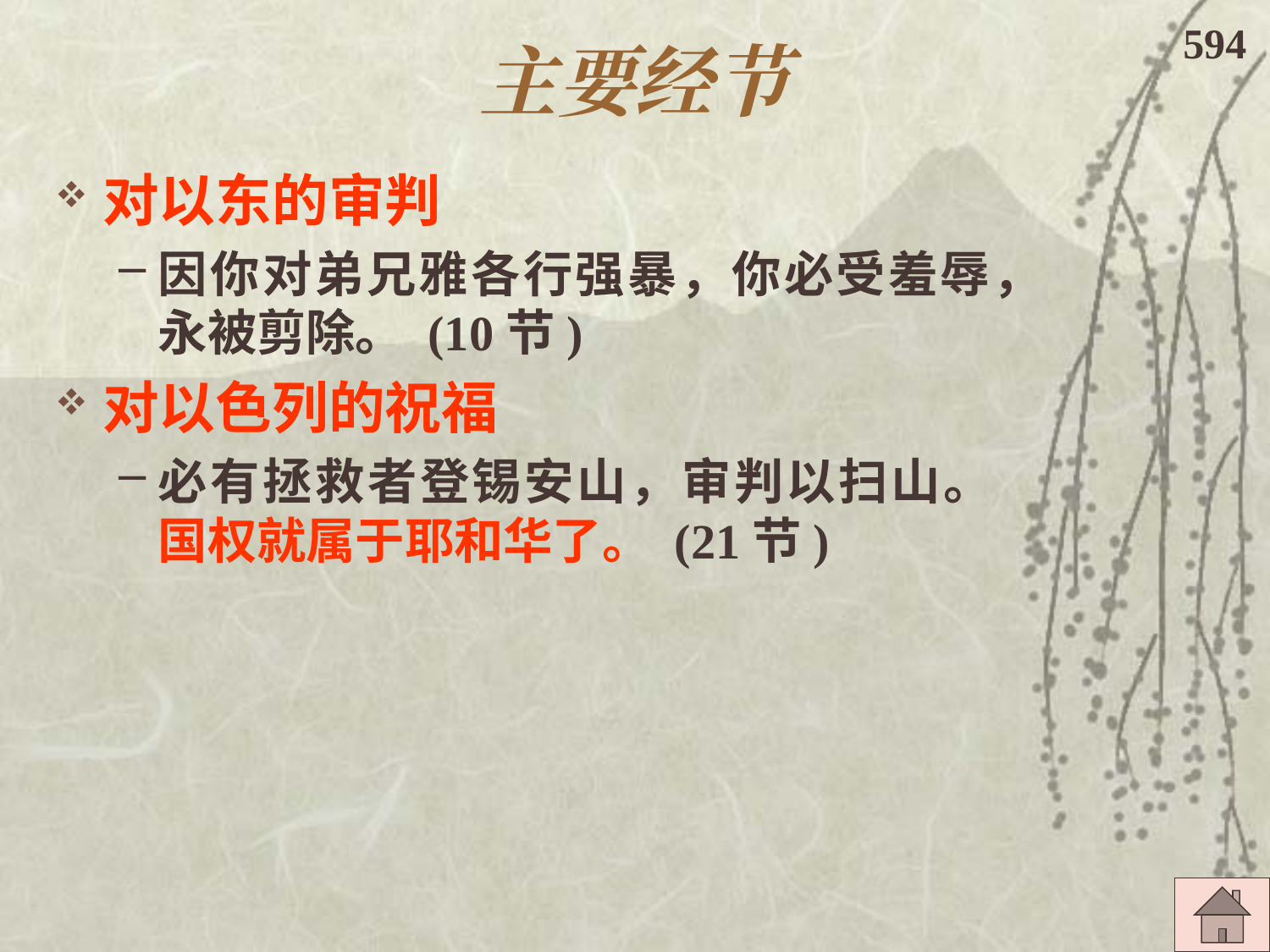

# 主要经节
594
对以东的审判
因你对弟兄雅各行强暴，你必受羞辱，永被剪除。 (10节)
对以色列的祝福
必有拯救者登锡安山，审判以扫山。国权就属于耶和华了。 (21节)